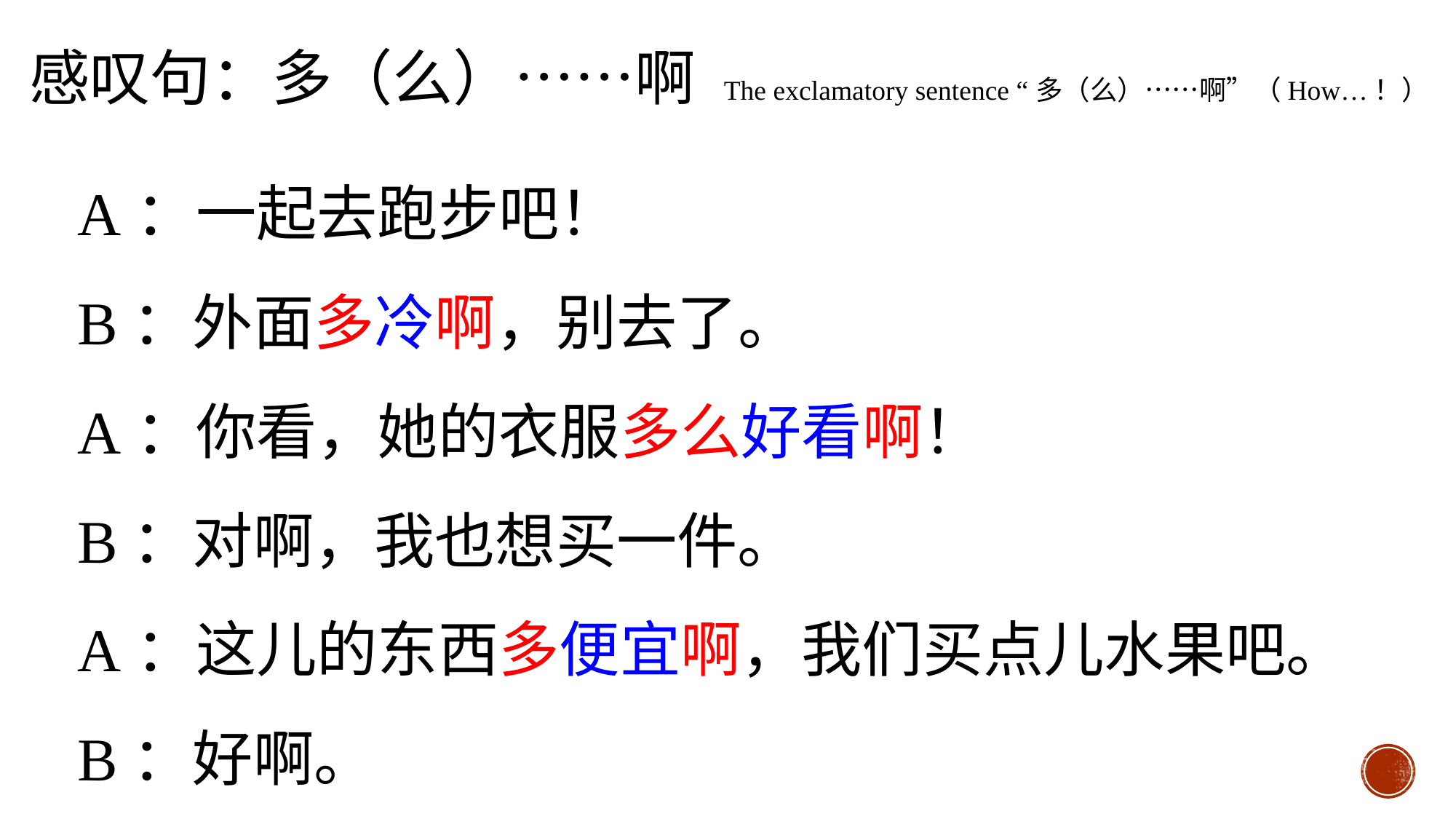

感叹句：多（么）……啊 The exclamatory sentence “多（么）……啊”（How…！）

A：一起去跑步吧！
B：外面多冷啊，别去了。
A：你看，她的衣服多么好看啊！
B：对啊，我也想买一件。
A：这儿的东西多便宜啊，我们买点儿水果吧。
B：好啊。